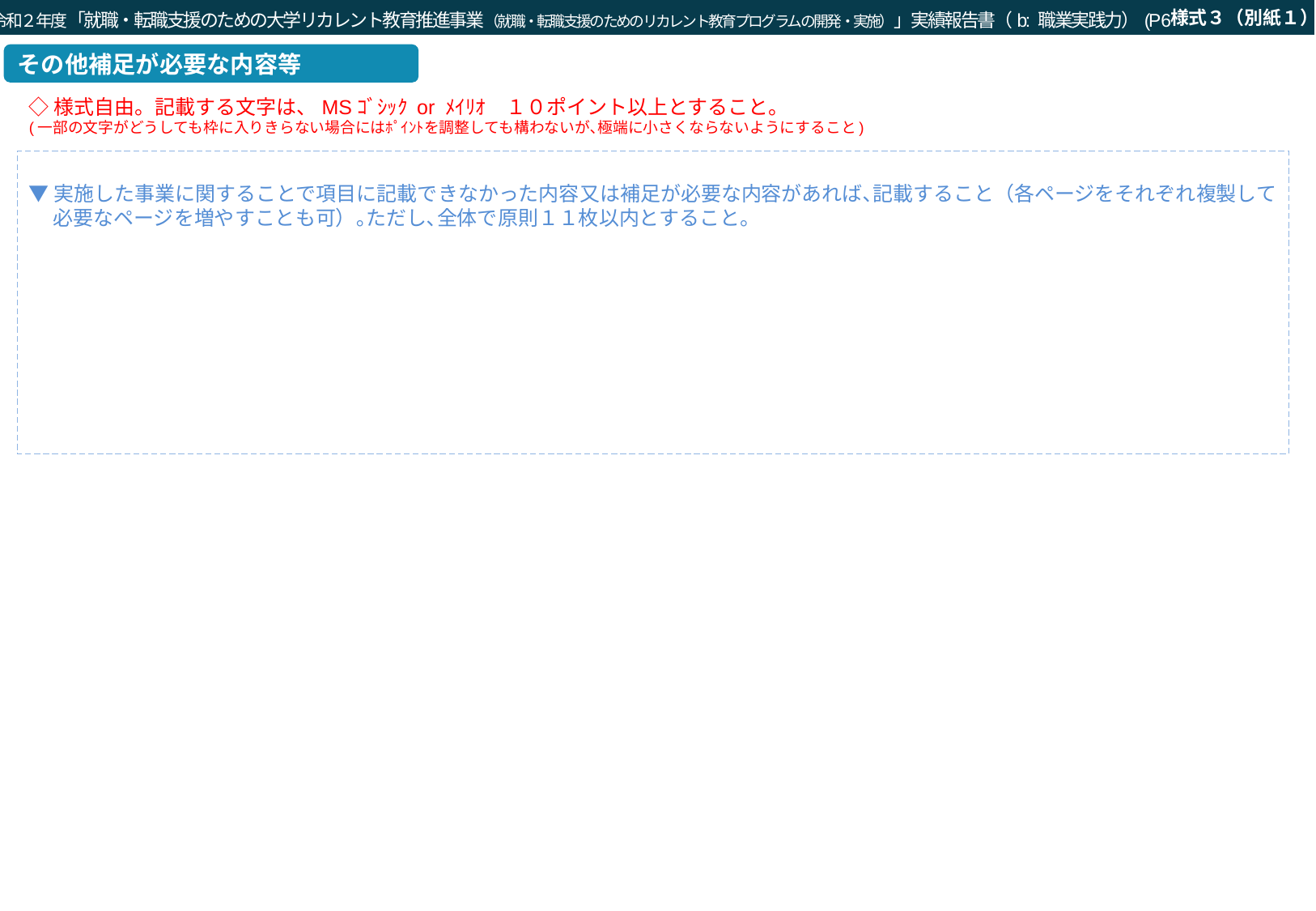

様式３（別紙１）
令和２年度「就職・転職支援のための大学リカレント教育推進事業（就職・転職支援のためのリカレント教育プログラムの開発・実施）」実績報告書（b: 職業実践力）(P6)
その他補足が必要な内容等
◇様式自由。記載する文字は、MSｺﾞｼｯｸ or ﾒｲﾘｵ　１０ポイント以上とすること。
(一部の文字がどうしても枠に入りきらない場合にはﾎﾟｲﾝﾄを調整しても構わないが､極端に小さくならないようにすること)

▼実施した事業に関することで項目に記載できなかった内容又は補足が必要な内容があれば､記載すること（各ページをそれぞれ複製して必要なページを増やすことも可）｡ただし､全体で原則１１枚以内とすること。